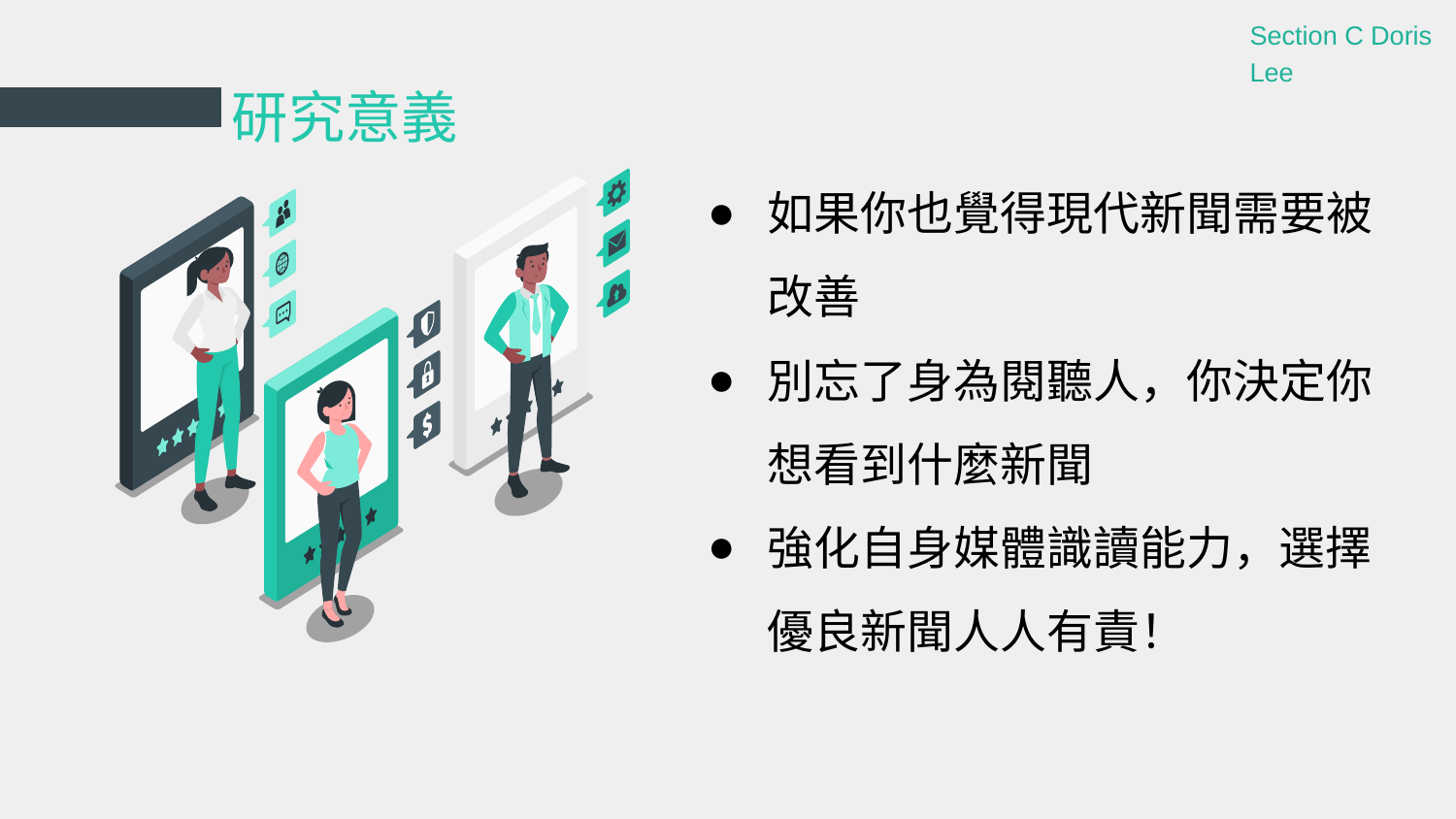

Section C Doris Lee
# 研究意義
如果你也覺得現代新聞需要被改善
別忘了身為閱聽人，你決定你想看到什麼新聞
強化自身媒體識讀能力，選擇優良新聞人人有責！